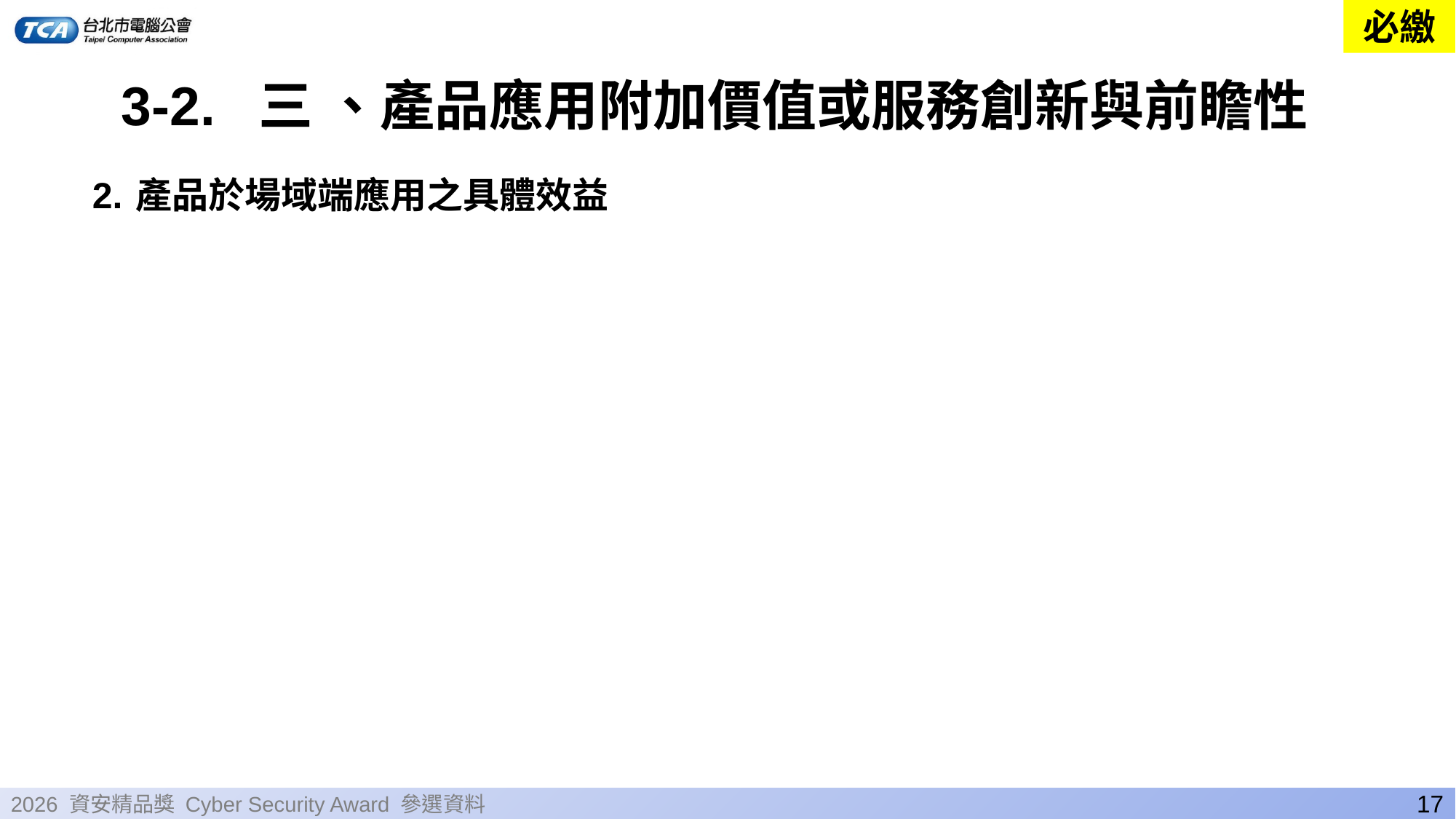

必繳
3-2.  三 、產品應用附加價值或服務創新與前瞻性
2.	產品於場域端應用之具體效益
17